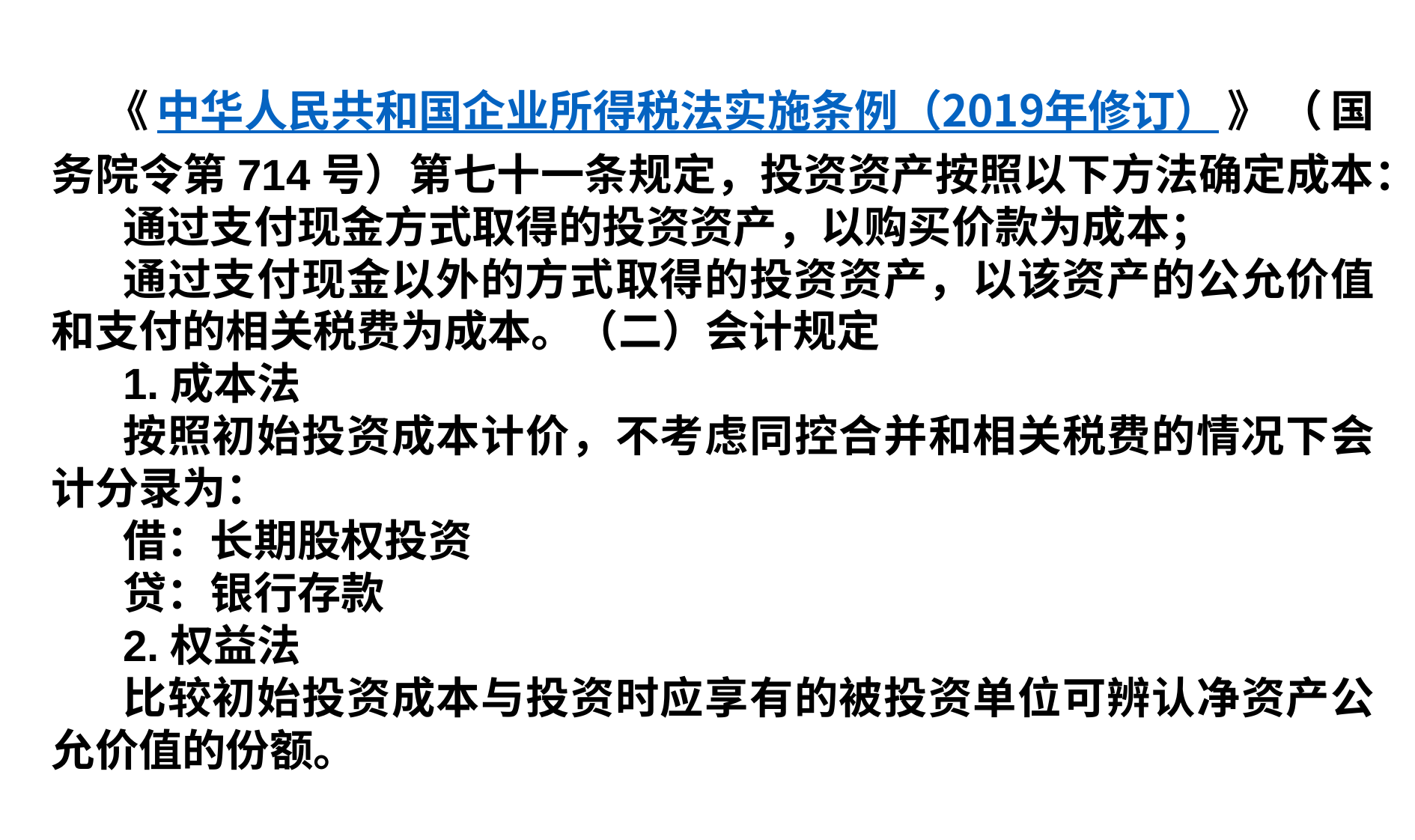

《中华人民共和国企业所得税法实施条例（2019年修订）》（国务院令第714号）第七十一条规定，投资资产按照以下方法确定成本：
通过支付现金方式取得的投资资产，以购买价款为成本；
通过支付现金以外的方式取得的投资资产，以该资产的公允价值和支付的相关税费为成本。（二）会计规定
1.成本法
按照初始投资成本计价，不考虑同控合并和相关税费的情况下会计分录为：
借：长期股权投资
贷：银行存款
2.权益法
比较初始投资成本与投资时应享有的被投资单位可辨认净资产公允价值的份额。